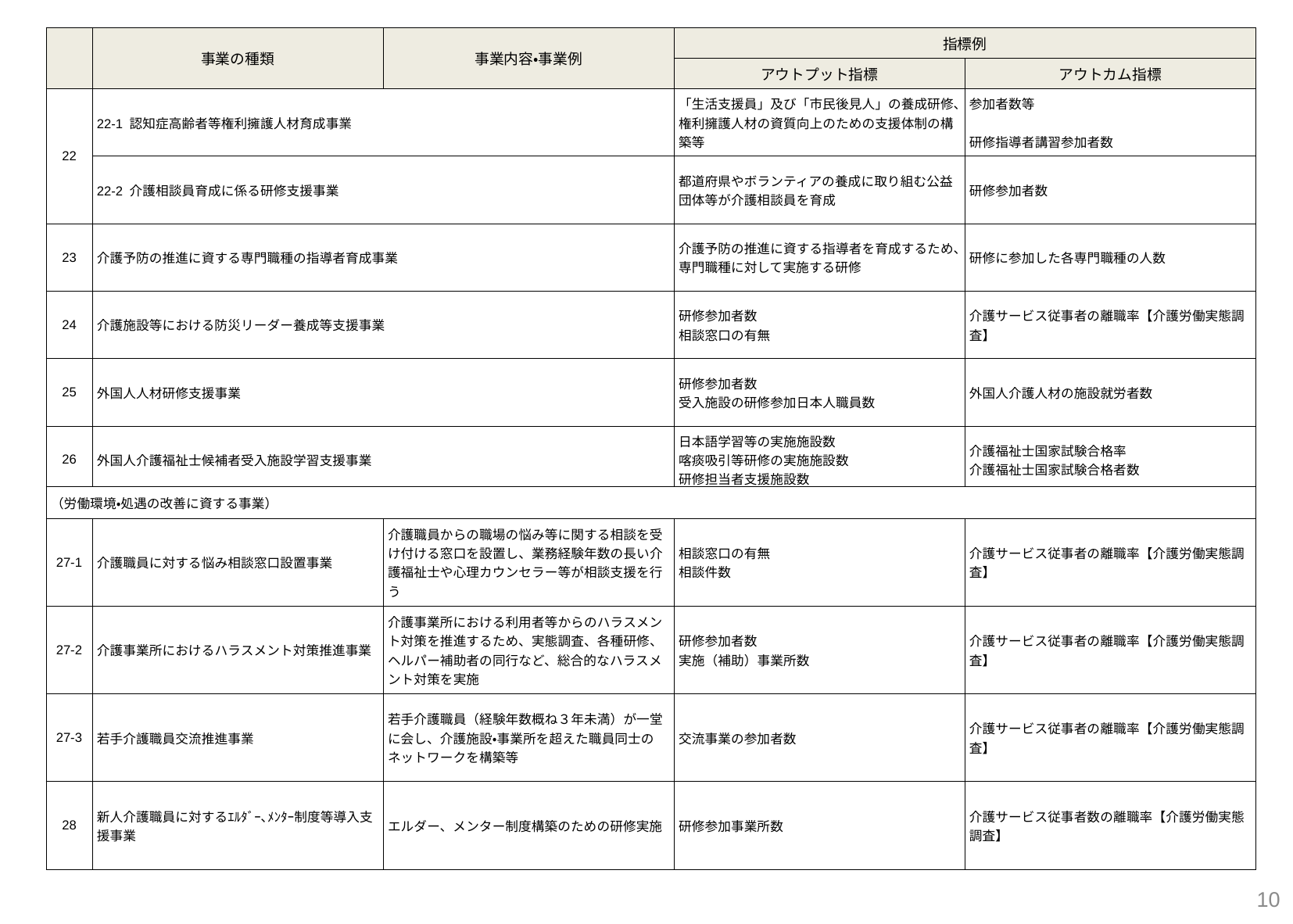

|  | 事業の種類 | 事業内容・事業例 | 指標例 |  |
| --- | --- | --- | --- | --- |
|  |  |  | アウトプット指標 | アウトカム指標 |
| 22 | 22-1 認知症高齢者等権利擁護人材育成事業 |  | 「生活支援員」及び「市民後見人」の養成研修、権利擁護人材の資質向上のための支援体制の構築等 | 参加者数等 研修指導者講習参加者数 |
|  | 22-2 介護相談員育成に係る研修支援事業 |  | 都道府県やボランティアの養成に取り組む公益団体等が介護相談員を育成 | 研修参加者数 |
| 23 | 介護予防の推進に資する専門職種の指導者育成事業 |  | 介護予防の推進に資する指導者を育成するため、専門職種に対して実施する研修 | 研修に参加した各専門職種の人数 |
| 24 | 介護施設等における防災リーダー養成等支援事業 |  | 研修参加者数 相談窓口の有無 | 介護サービス従事者の離職率【介護労働実態調査】 |
| 25 | 外国人人材研修支援事業 |  | 研修参加者数 受入施設の研修参加日本人職員数 | 外国人介護人材の施設就労者数 |
| 26 | 外国人介護福祉士候補者受入施設学習支援事業 |  | 日本語学習等の実施施設数 喀痰吸引等研修の実施施設数 研修担当者支援施設数 | 介護福祉士国家試験合格率 介護福祉士国家試験合格者数 |
| （労働環境・処遇の改善に資する事業） |  |  |  |  |
| --- | --- | --- | --- | --- |
| 27-1 | 介護職員に対する悩み相談窓口設置事業 | 介護職員からの職場の悩み等に関する相談を受け付ける窓口を設置し、業務経験年数の長い介護福祉士や心理カウンセラー等が相談支援を行う | 相談窓口の有無 相談件数 | 介護サービス従事者の離職率【介護労働実態調査】 |
| 27-2 | 介護事業所におけるハラスメント対策推進事業 | 介護事業所における利用者等からのハラスメント対策を推進するため、実態調査、各種研修、ヘルパー補助者の同行など、総合的なハラスメント対策を実施 | 研修参加者数 実施（補助）事業所数 | 介護サービス従事者の離職率【介護労働実態調査】 |
| 27-3 | 若手介護職員交流推進事業 | 若手介護職員（経験年数概ね３年未満）が一堂に会し、介護施設・事業所を超えた職員同士のネットワークを構築等 | 交流事業の参加者数 | 介護サービス従事者の離職率【介護労働実態調査】 |
| 28 | 新人介護職員に対するｴﾙﾀﾞｰ､ﾒﾝﾀｰ制度等導入支援事業 | エルダー、メンター制度構築のための研修実施 | 研修参加事業所数 | 介護サービス従事者数の離職率【介護労働実態調査】 |
| --- | --- | --- | --- | --- |
10